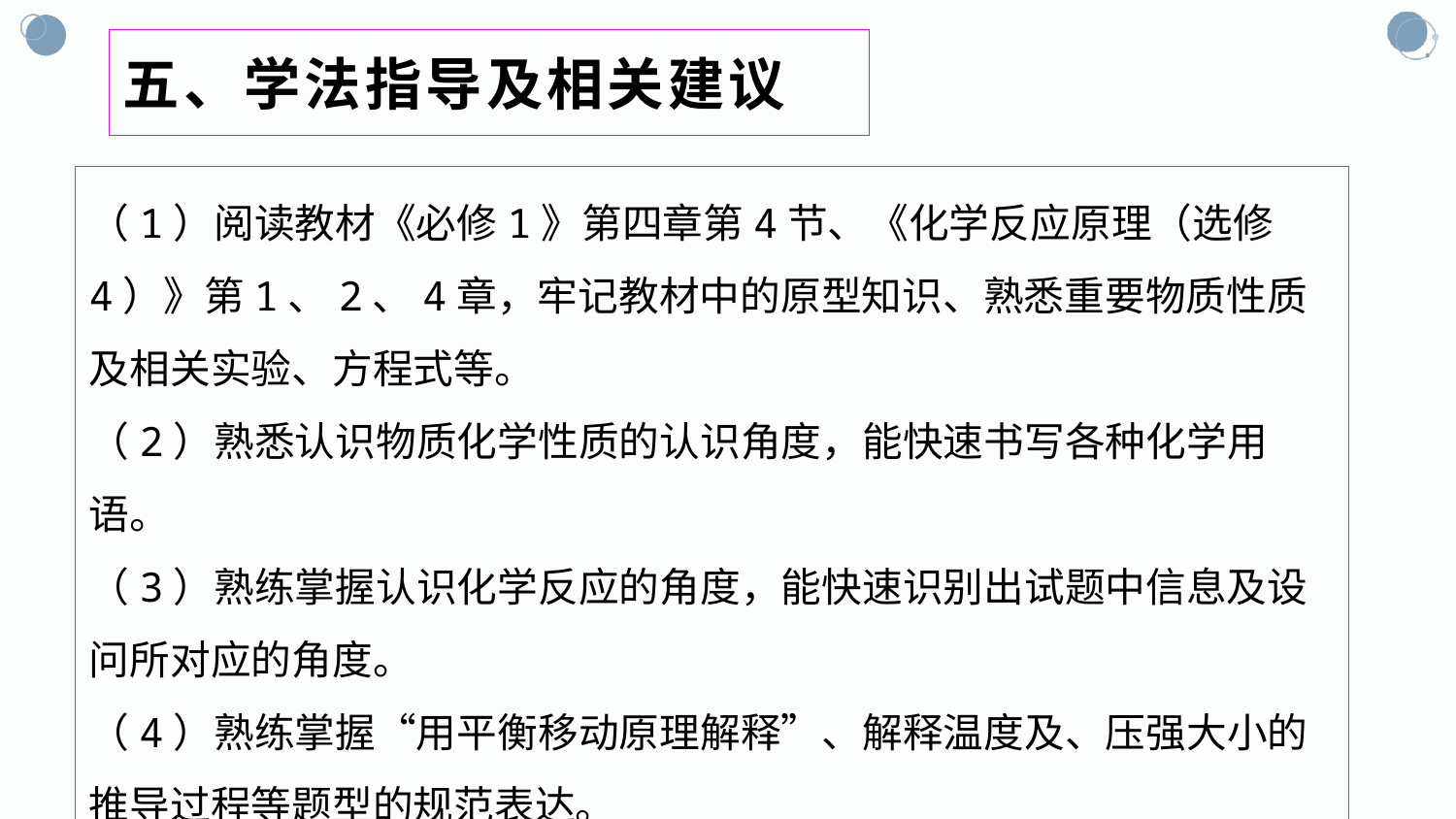

# 五、学法指导及相关建议
（1）阅读教材《必修1》第四章第4节、《化学反应原理（选修4）》第1、2、4章，牢记教材中的原型知识、熟悉重要物质性质及相关实验、方程式等。
（2）熟悉认识物质化学性质的认识角度，能快速书写各种化学用语。
（3）熟练掌握认识化学反应的角度，能快速识别出试题中信息及设问所对应的角度。
（4）熟练掌握“用平衡移动原理解释”、解释温度及、压强大小的推导过程等题型的规范表达。